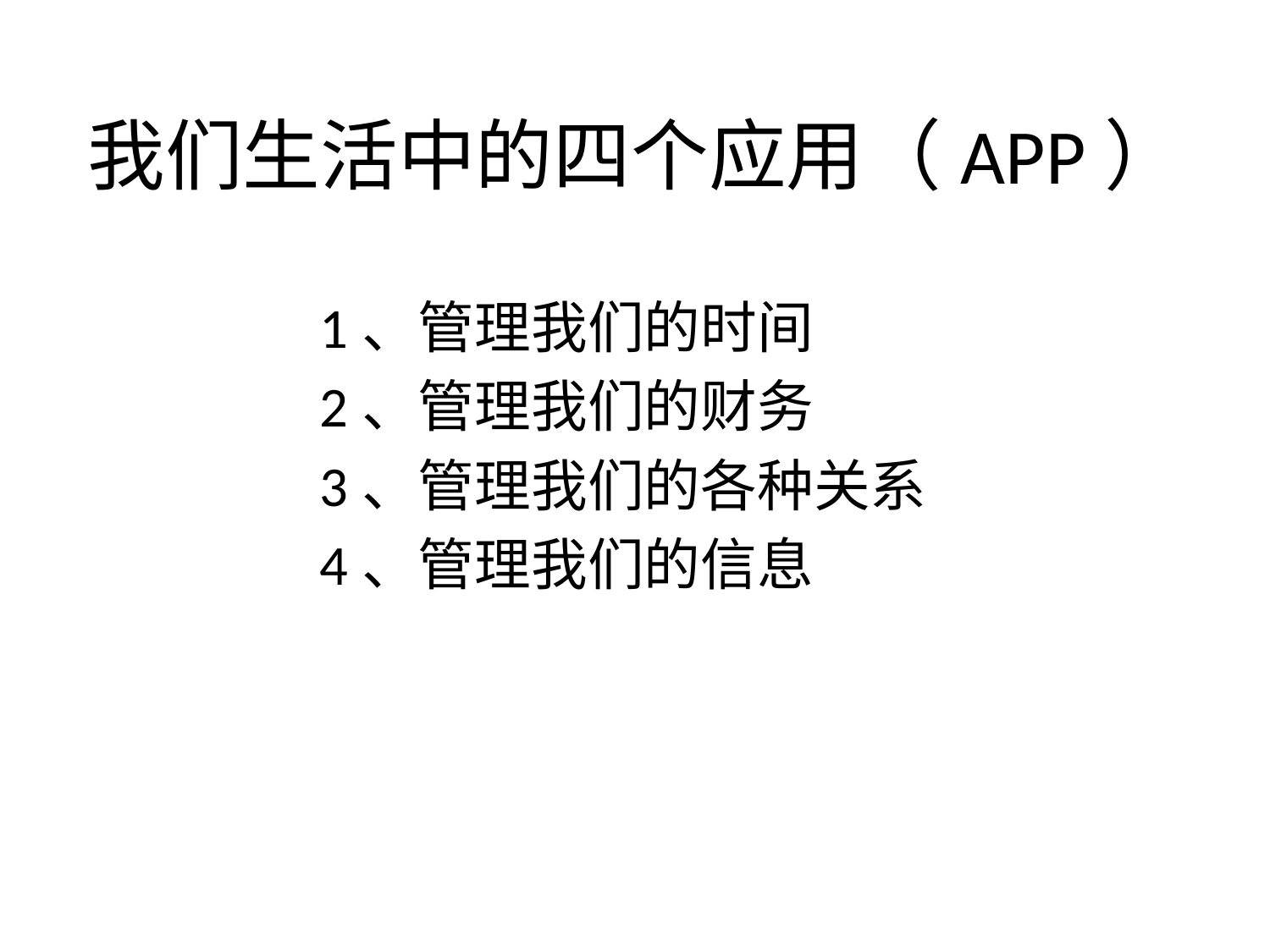

# 我们生活中的四个应用（APP）
1、管理我们的时间
2、管理我们的财务
3、管理我们的各种关系
4、管理我们的信息